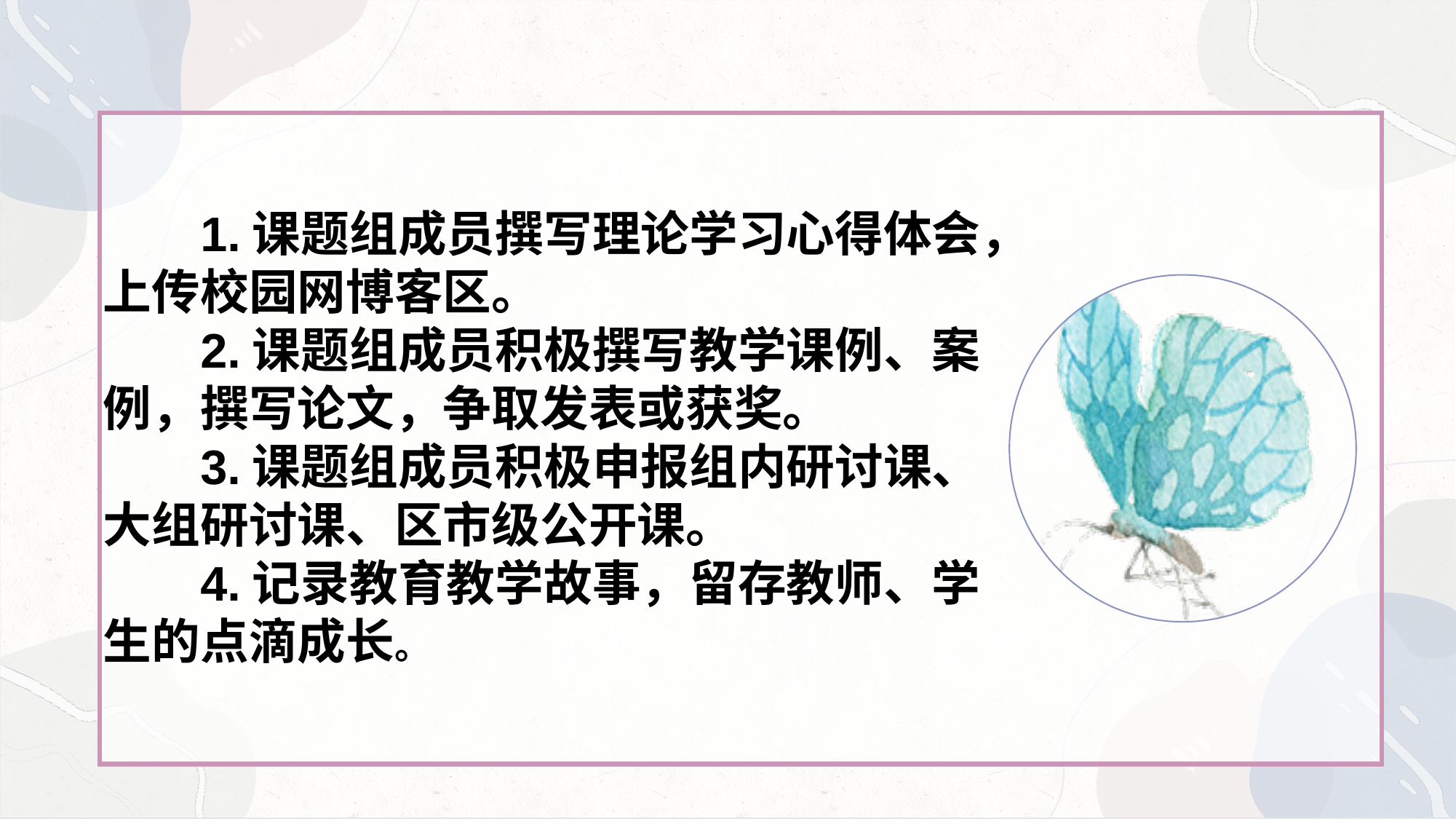

1.课题组成员撰写理论学习心得体会，上传校园网博客区。
2.课题组成员积极撰写教学课例、案例，撰写论文，争取发表或获奖。
3.课题组成员积极申报组内研讨课、大组研讨课、区市级公开课。
4.记录教育教学故事，留存教师、学生的点滴成长。